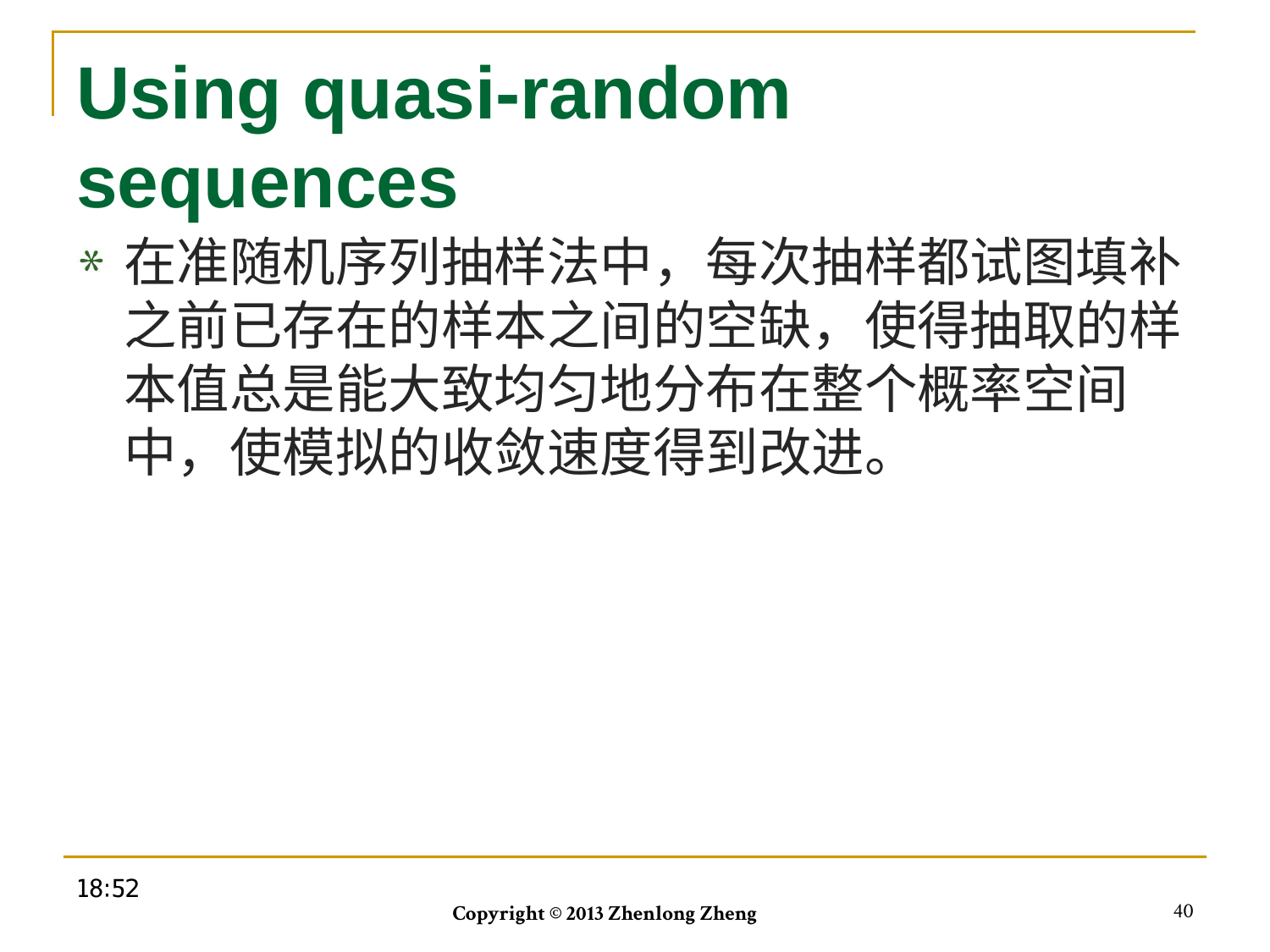

# Using quasi-random sequences
在准随机序列抽样法中，每次抽样都试图填补之前已存在的样本之间的空缺，使得抽取的样本值总是能大致均匀地分布在整个概率空间中，使模拟的收敛速度得到改进。
18:52
40
Copyright © 2013 Zhenlong Zheng